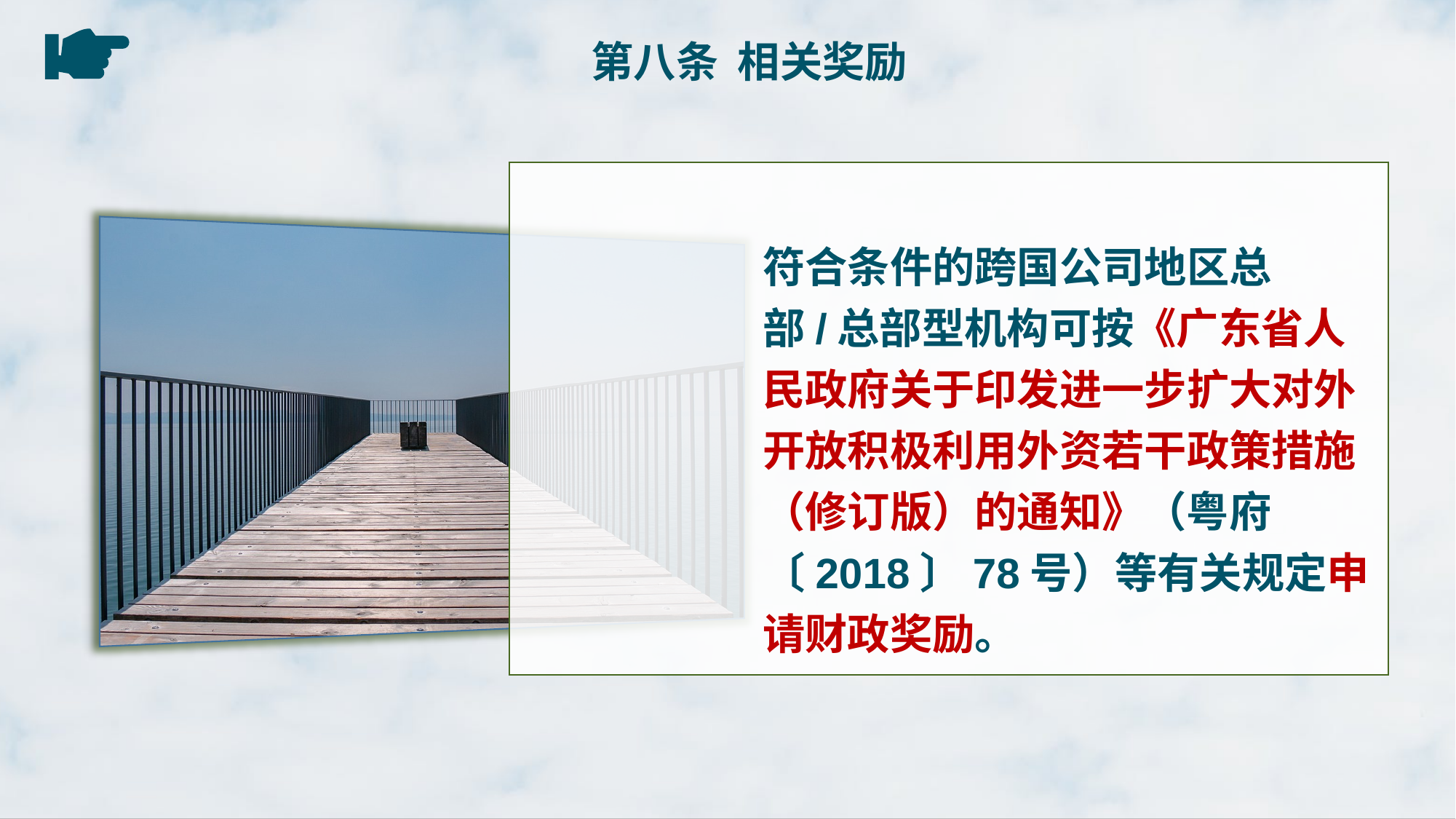

第八条  相关奖励

符合条件的跨国公司地区总部/总部型机构可按《广东省人民政府关于印发进一步扩大对外开放积极利用外资若干政策措施（修订版）的通知》（粤府〔2018〕78号）等有关规定申请财政奖励。